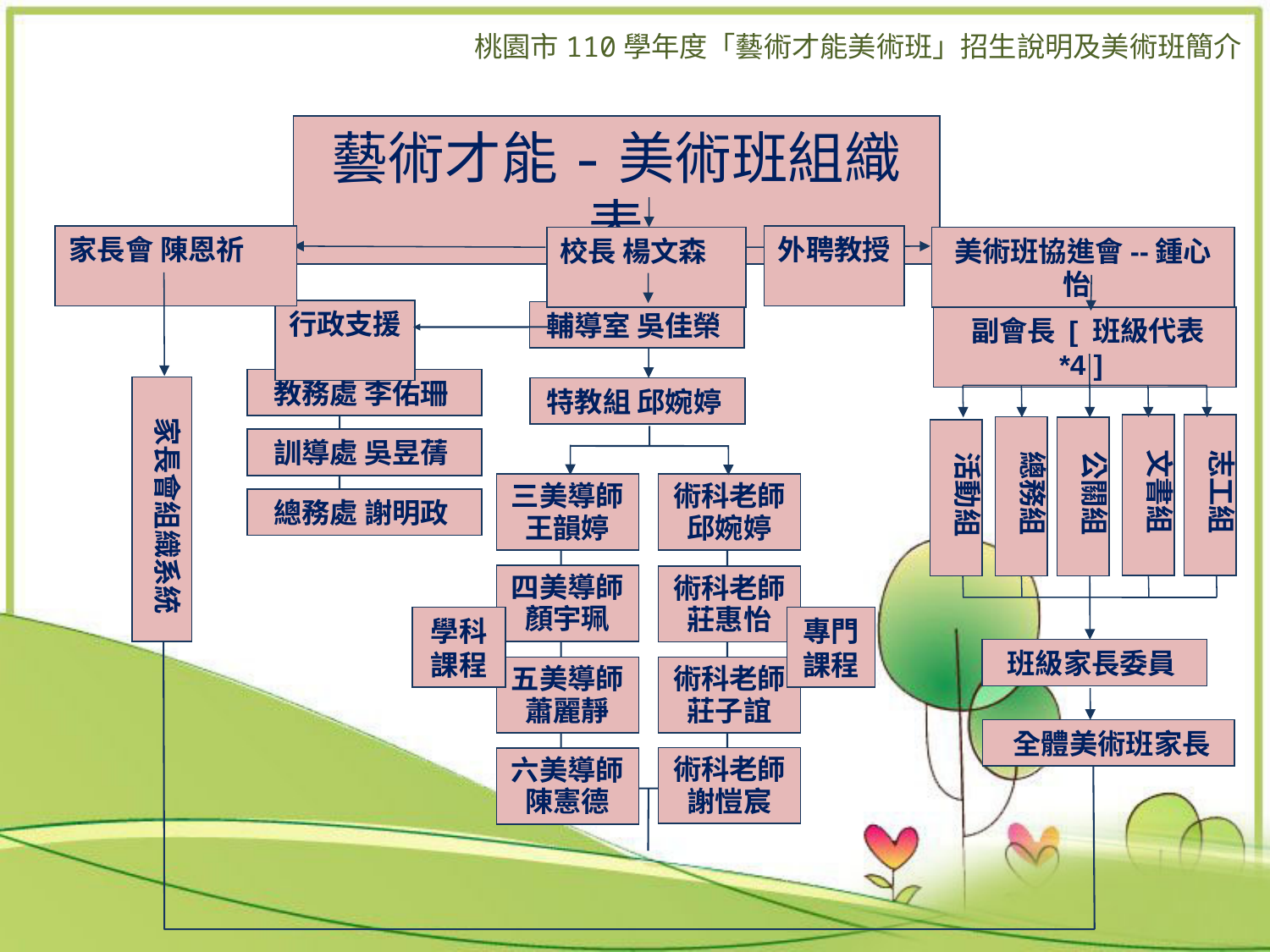

藝術才能-美術班組織表

家長會 陳恩祈
外聘教授
校長 楊文森
美術班協進會--鍾心怡

行政支援
輔導室 吳佳榮
 副會長 [ 班級代表*4 ]

教務處 李佑珊
 家長會組織系統
特教組 邱婉婷

文書組
志工組
總務組
公關組
活動組

三美導師
王韻婷
術科老師
邱婉婷

四美導師
顏宇珮
術科老師
莊惠怡
學科課程
專門課程
五美導師蕭麗靜
術科老師
莊子誼
術科老師
謝愷宸
六美導師
陳憲德

訓導處 吳昱蒨
總務處 謝明政

班級家長委員

 全體美術班家長